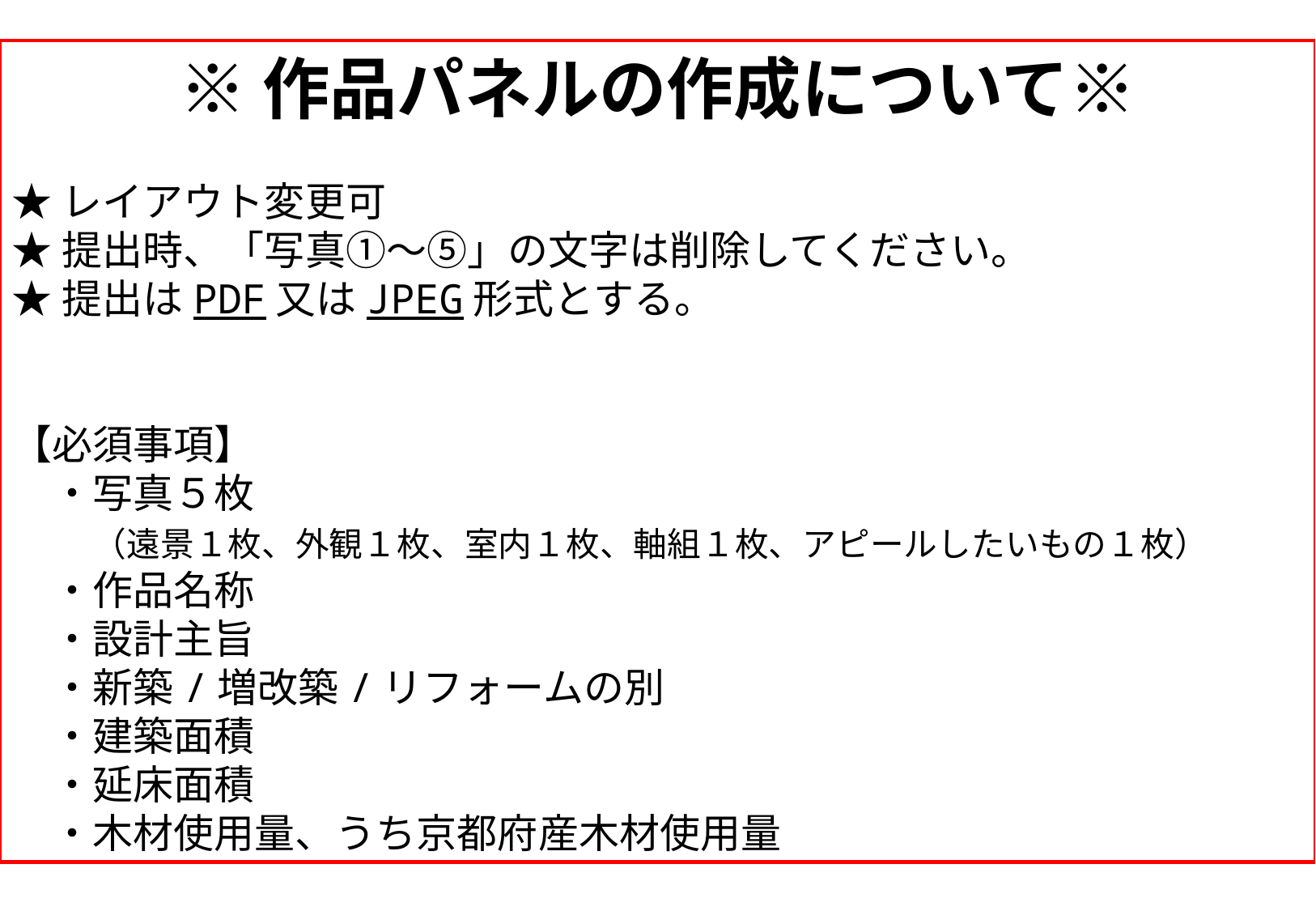

※作品パネルの作成について※

★レイアウト変更可
★提出時、「写真①～⑤」の文字は削除してください。
★提出はPDF又はJPEG形式とする。

【必須事項】
　・写真５枚
　　（遠景１枚、外観１枚、室内１枚、軸組１枚、アピールしたいもの１枚）
　・作品名称
　・設計主旨
　・新築/増改築/リフォームの別
　・建築面積
　・延床面積
　・木材使用量、うち京都府産木材使用量